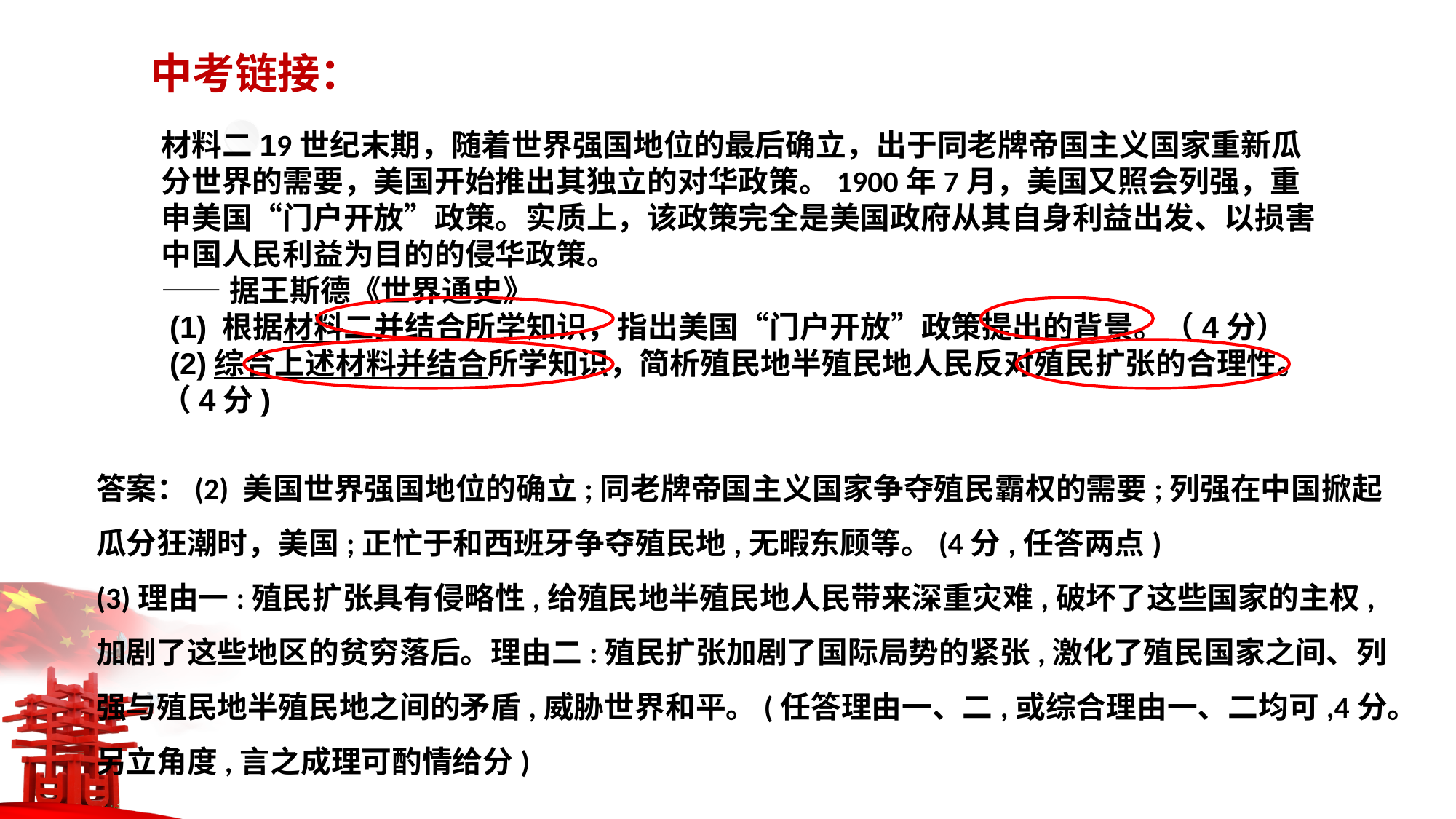

中考链接：

材料二19世纪末期，随着世界强国地位的最后确立，出于同老牌帝国主义国家重新瓜分世界的需要，美国开始推出其独立的对华政策。1900年7月，美国又照会列强，重申美国“门户开放”政策。实质上，该政策完全是美国政府从其自身利益出发、以损害中国人民利益为目的的侵华政策。
——据王斯德《世界通史》
 (1) 根据材料二并结合所学知识，指出美国“门户开放”政策提出的背景。（4分）
 (2)综合上述材料并结合所学知识，简析殖民地半殖民地人民反对殖民扩张的合理性。（4分)

答案：(2) 美国世界强国地位的确立;同老牌帝国主义国家争夺殖民霸权的需要;列强在中国掀起瓜分狂潮时，美国;正忙于和西班牙争夺殖民地,无暇东顾等。(4分,任答两点)
(3)理由一:殖民扩张具有侵略性,给殖民地半殖民地人民带来深重灾难,破坏了这些国家的主权,加剧了这些地区的贫穷落后。理由二:殖民扩张加剧了国际局势的紧张,激化了殖民国家之间、列强与殖民地半殖民地之间的矛盾,威胁世界和平。(任答理由一、二,或综合理由一、二均可,4分。另立角度,言之成理可酌情给分)